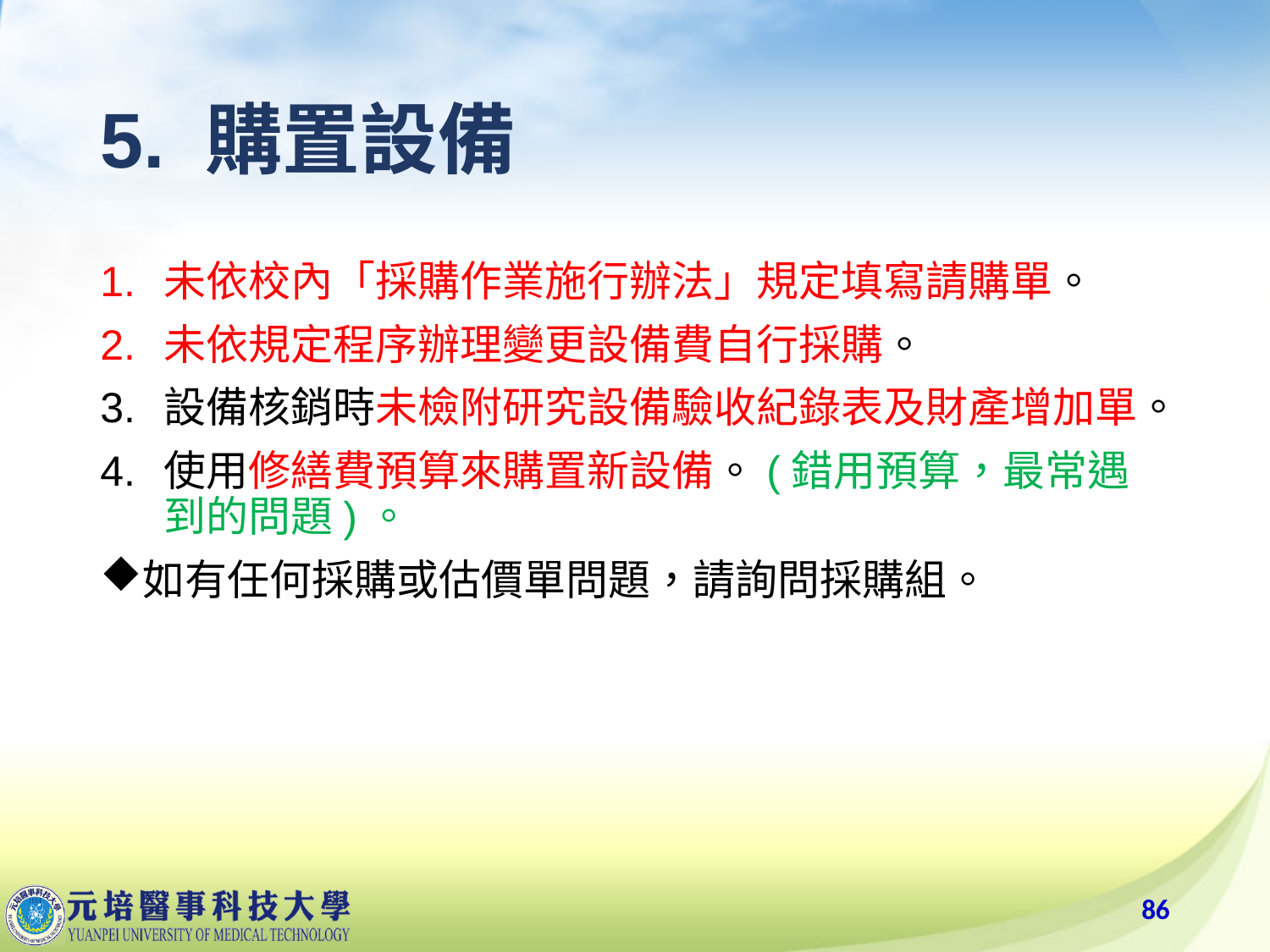

# 5. 購置設備
未依校內「採購作業施行辦法」規定填寫請購單。
未依規定程序辦理變更設備費自行採購。
設備核銷時未檢附研究設備驗收紀錄表及財產增加單。
使用修繕費預算來購置新設備。(錯用預算，最常遇到的問題)。
如有任何採購或估價單問題，請詢問採購組。

86